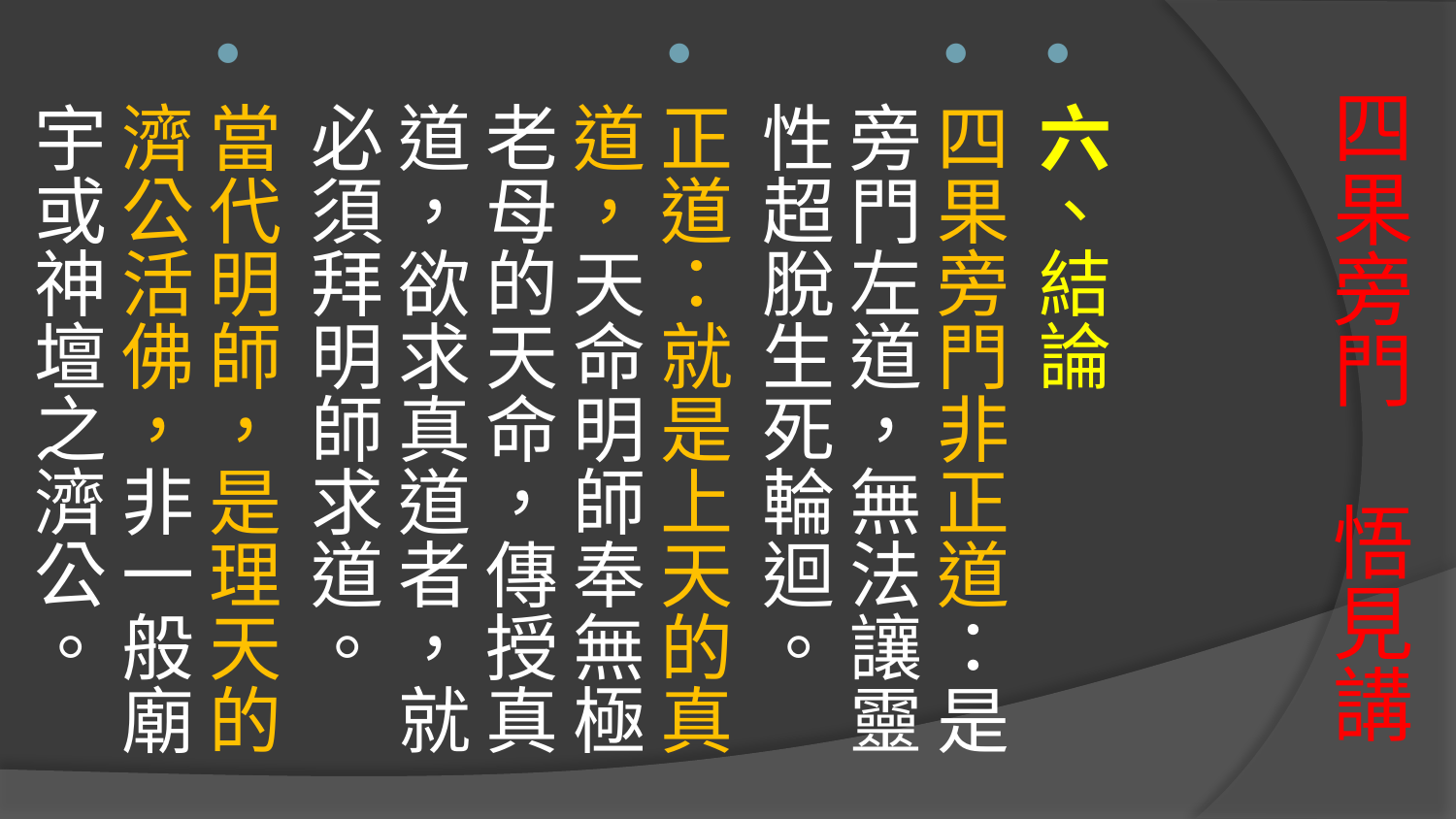

六、結論
四果旁門非正道：是旁門左道，無法讓靈性超脫生死輪迴。
正道：就是上天的真道，天命明師奉無極老母的天命，傳授真道，欲求真道者，就必須拜明師求道。
當代明師，是理天的濟公活佛，非一般廟宇或神壇之濟公。
# 四果旁門     悟見講